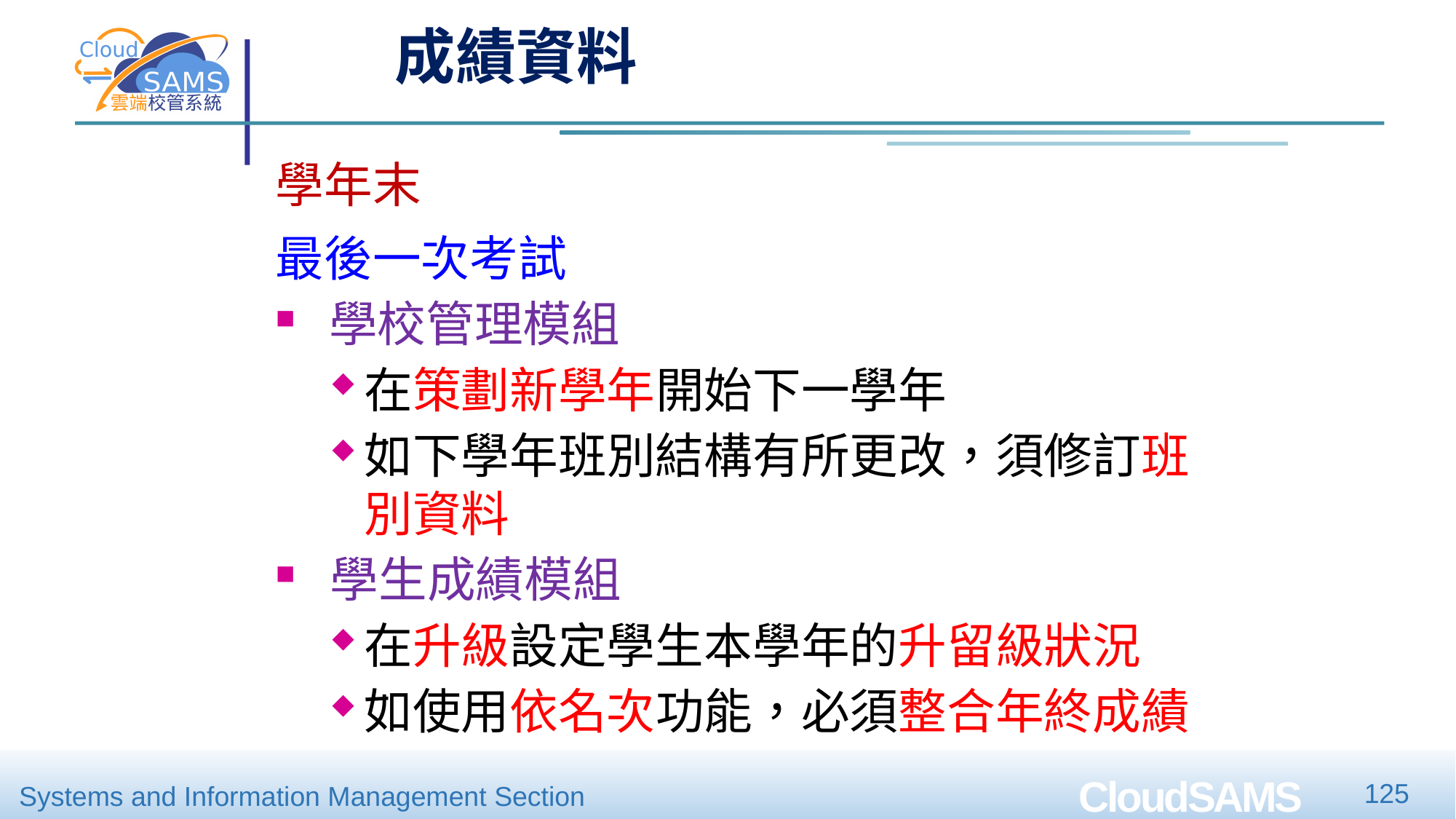

成績資料
學年末
最後一次考試
學校管理模組
在策劃新學年開始下一學年
如下學年班別結構有所更改，須修訂班別資料
學生成績模組
在升級設定學生本學年的升留級狀況
如使用依名次功能，必須整合年終成績
125